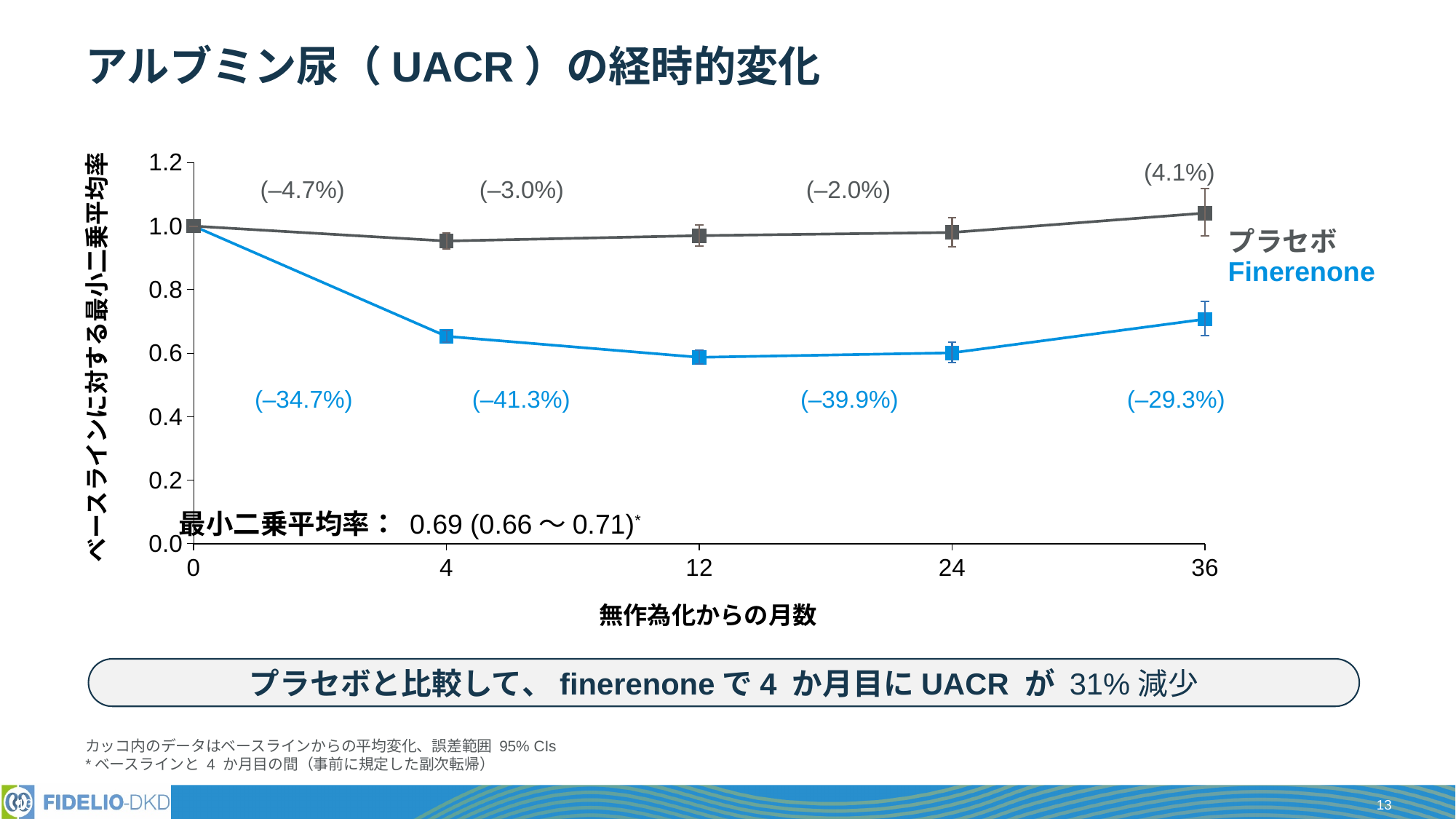

# アルブミン尿（UACR）の経時的変化

### Chart

| Category | Finerenone | Placebo |
|---|---|---|
| 0 | 1.0 | 1.0 |
| 4 | 0.653 | 0.953 |
| 12 | 0.587 | 0.97 |
| 24 | 0.601 | 0.98 |
| 36 | 0.707 | 1.041 |
(4.1%)
(–4.7%)
(–3.0%)
(–2.0%)
プラセボ
Finerenone
ベースラインに対する最小二乗平均率
(–34.7%)
(–41.3%)
(–39.9%)
(–29.3%)

最小二乗平均率： 0.69 (0.66〜0.71)*
無作為化からの月数
プラセボと比較して、finerenoneで4 か月目にUACR が 31%減少
カッコ内のデータはベースラインからの平均変化、誤差範囲 95% CIs
*ベースラインと 4 か月目の間（事前に規定した副次転帰）
13